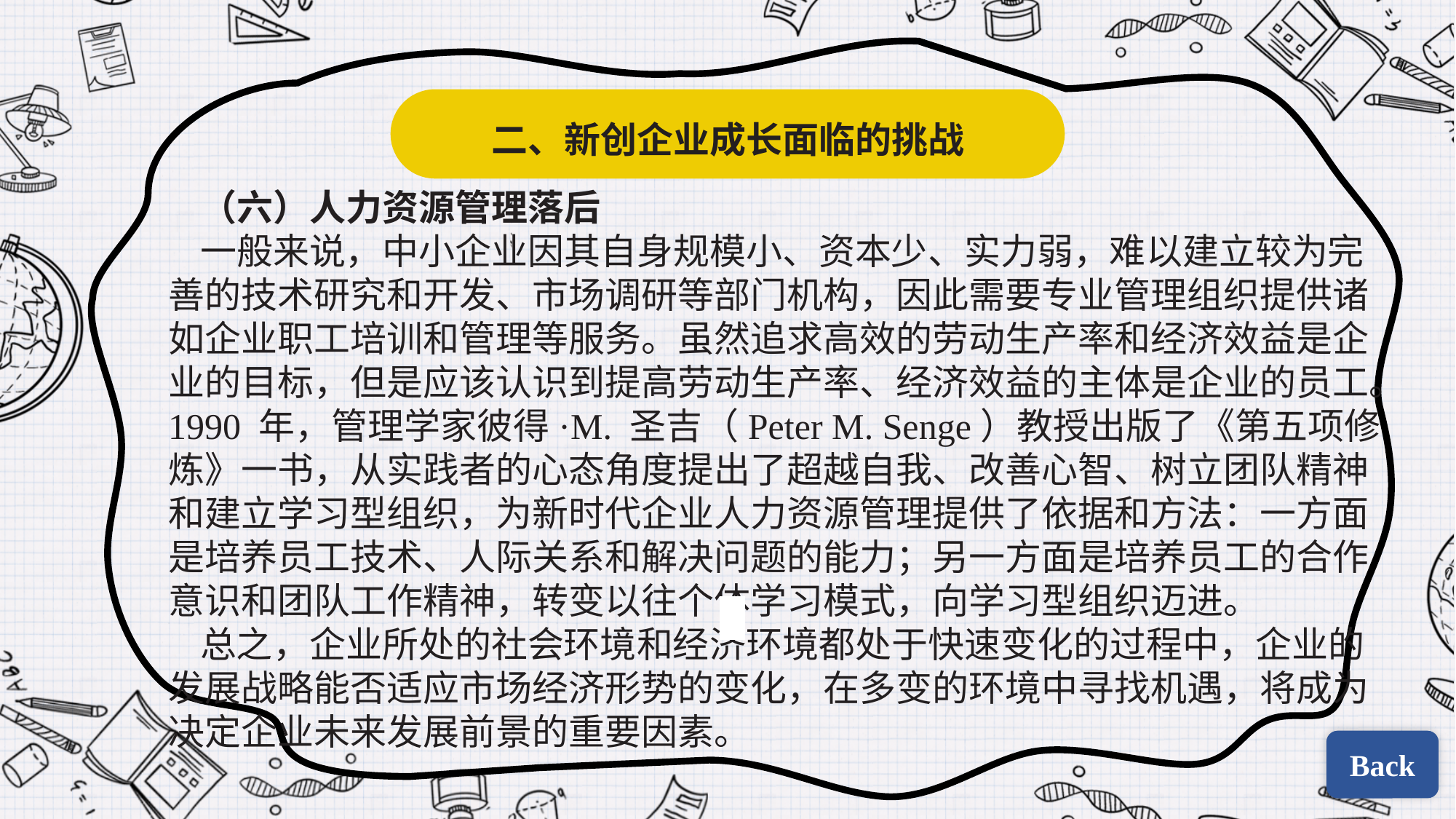

二、新创企业成长面临的挑战
（六）人力资源管理落后
一般来说，中小企业因其自身规模小、资本少、实力弱，难以建立较为完善的技术研究和开发、市场调研等部门机构，因此需要专业管理组织提供诸如企业职工培训和管理等服务。虽然追求高效的劳动生产率和经济效益是企业的目标，但是应该认识到提高劳动生产率、经济效益的主体是企业的员工。1990 年，管理学家彼得·M. 圣吉（Peter M. Senge）教授出版了《第五项修炼》一书，从实践者的心态角度提出了超越自我、改善心智、树立团队精神和建立学习型组织，为新时代企业人力资源管理提供了依据和方法：一方面是培养员工技术、人际关系和解决问题的能力；另一方面是培养员工的合作意识和团队工作精神，转变以往个体学习模式，向学习型组织迈进。
总之，企业所处的社会环境和经济环境都处于快速变化的过程中，企业的发展战略能否适应市场经济形势的变化，在多变的环境中寻找机遇，将成为决定企业未来发展前景的重要因素。
|  |  |
| --- | --- |
|  |  |

Back
Back